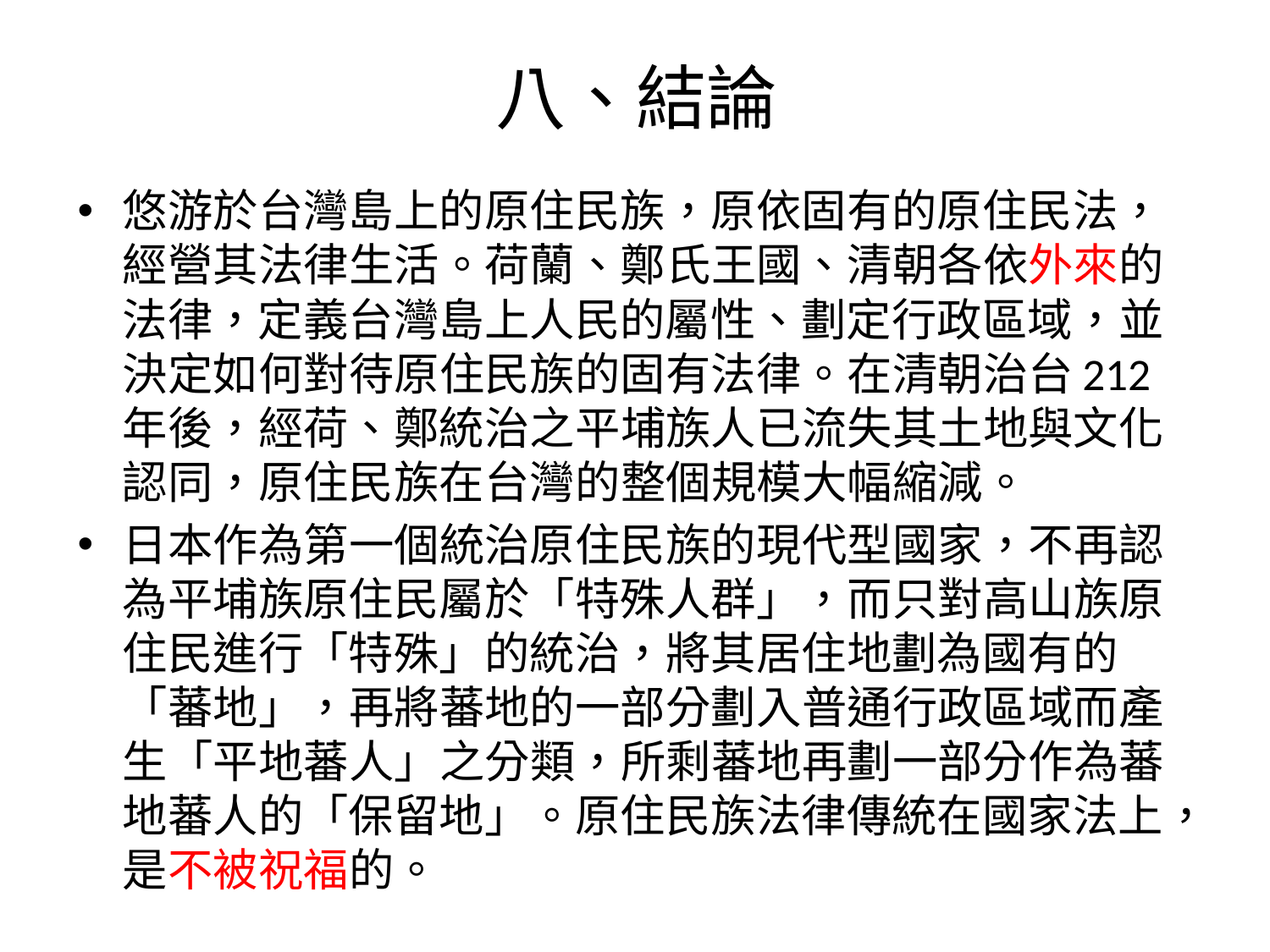

# 八、結論
悠游於台灣島上的原住民族，原依固有的原住民法，經營其法律生活。荷蘭、鄭氏王國、清朝各依外來的法律，定義台灣島上人民的屬性、劃定行政區域，並決定如何對待原住民族的固有法律。在清朝治台212年後，經荷、鄭統治之平埔族人已流失其土地與文化認同，原住民族在台灣的整個規模大幅縮減。
日本作為第一個統治原住民族的現代型國家，不再認為平埔族原住民屬於「特殊人群」，而只對高山族原住民進行「特殊」的統治，將其居住地劃為國有的「蕃地」，再將蕃地的一部分劃入普通行政區域而產生「平地蕃人」之分類，所剩蕃地再劃一部分作為蕃地蕃人的「保留地」。原住民族法律傳統在國家法上，是不被祝福的。